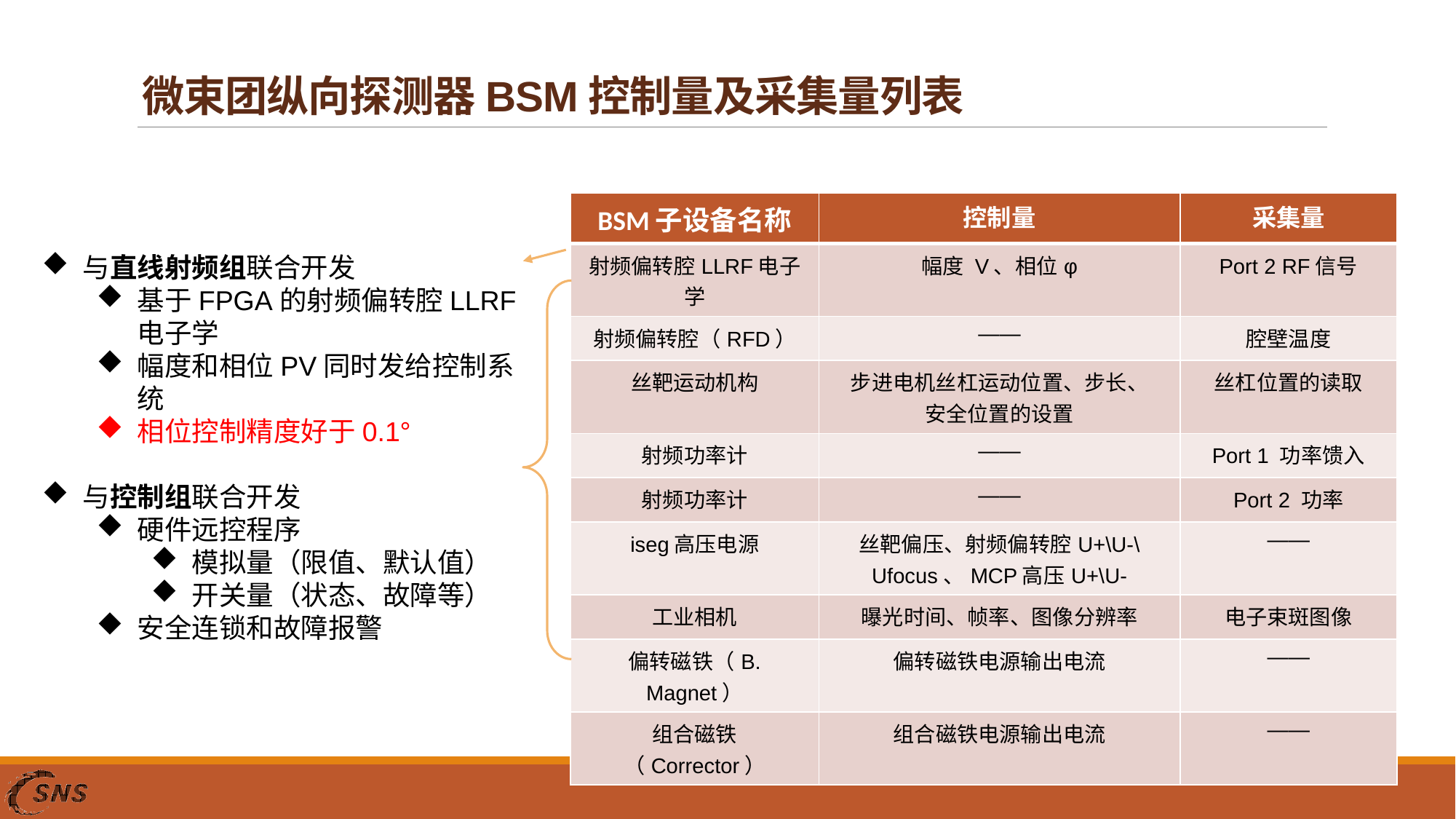

# 微束团纵向探测器BSM控制量及采集量列表
| BSM子设备名称 | 控制量 | 采集量 |
| --- | --- | --- |
| 射频偏转腔LLRF电子学 | 幅度 V、相位φ | Port 2 RF信号 |
| 射频偏转腔（RFD） | —— | 腔壁温度 |
| 丝靶运动机构 | 步进电机丝杠运动位置、步长、 安全位置的设置 | 丝杠位置的读取 |
| 射频功率计 | —— | Port 1 功率馈入 |
| 射频功率计 | —— | Port 2 功率 |
| iseg高压电源 | 丝靶偏压、射频偏转腔U+\U-\Ufocus、MCP高压U+\U- | —— |
| 工业相机 | 曝光时间、帧率、图像分辨率 | 电子束斑图像 |
| 偏转磁铁（B. Magnet） | 偏转磁铁电源输出电流 | —— |
| 组合磁铁（Corrector） | 组合磁铁电源输出电流 | —— |
与直线射频组联合开发
基于FPGA的射频偏转腔LLRF电子学
幅度和相位PV同时发给控制系统
相位控制精度好于0.1°

与控制组联合开发
硬件远控程序
模拟量（限值、默认值）
开关量（状态、故障等）
安全连锁和故障报警